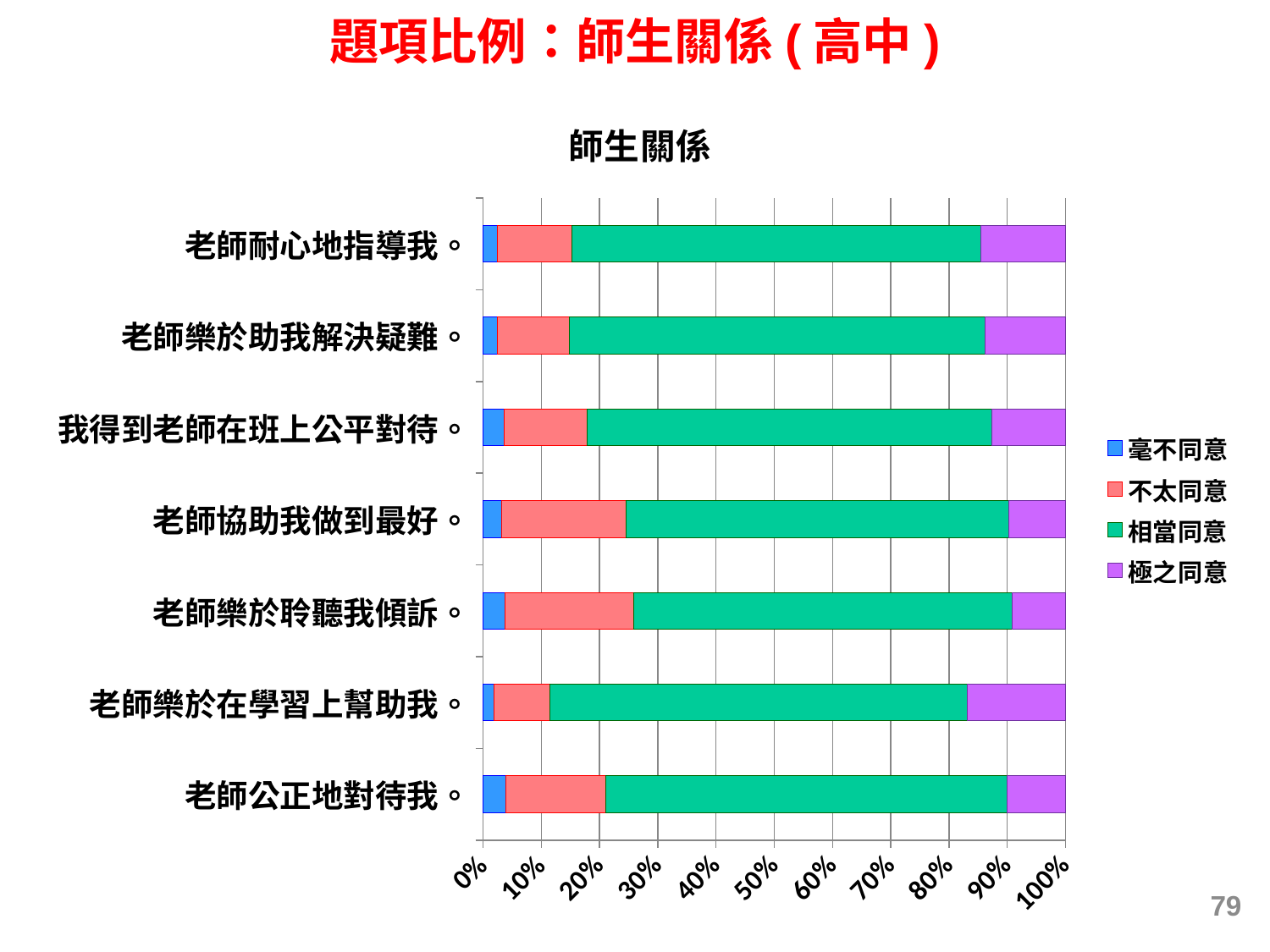

題項比例：師生關係(高中)

### Chart: 師生關係

| Category | 毫不同意 | 不太同意 | 相當同意 | 極之同意 |
|---|---|---|---|---|
| 老師公正地對待我。 | 0.0386049465131804 | 0.172753472165687 | 0.6889786215542941 | 0.09966295976684017 |
| 老師樂於在學習上幫助我。 | 0.019547475932170304 | 0.09488670608740984 | 0.7171154441349428 | 0.16845037384547754 |
| 老師樂於聆聽我傾訴。 | 0.037803149991041916 | 0.22108572080069058 | 0.6494454126423144 | 0.09166571656595603 |
| 老師協助我做到最好。 | 0.03173413700415421 | 0.2138633216583856 | 0.656398142868781 | 0.0980043984686818 |
| 我得到老師在班上公平對待。 | 0.03621228904671924 | 0.1427314784648467 | 0.6943213657392311 | 0.12673486674920179 |
| 老師樂於助我解決疑難。 | 0.02396009910027383 | 0.12449471899856566 | 0.7128210979267192 | 0.13872408397444286 |
| 老師耐心地指導我。 | 0.0250602880792544 | 0.12815290360424916 | 0.7016554780681776 | 0.14513133024832203 |
79